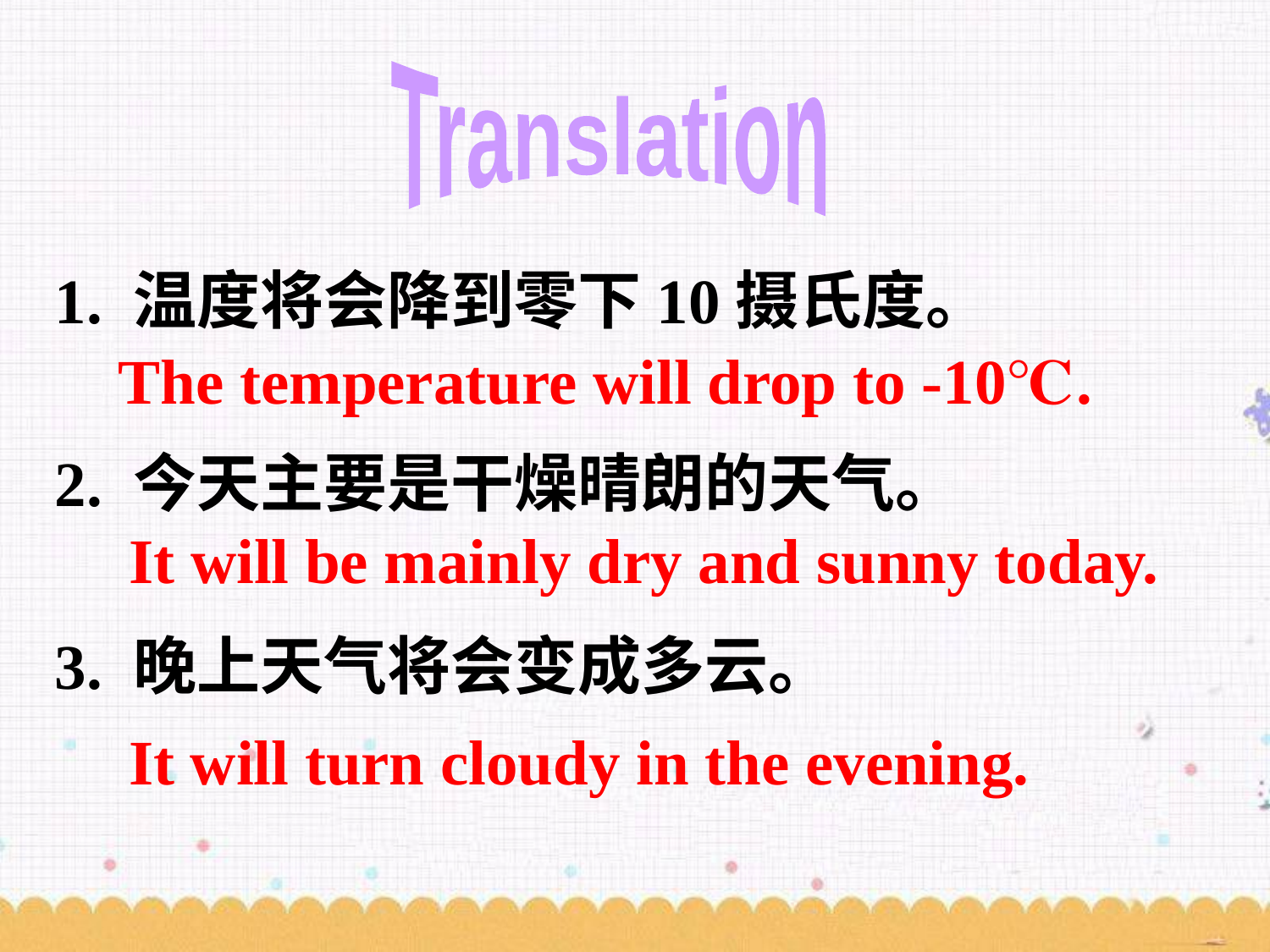

Translation
1. 温度将会降到零下10摄氏度。

2. 今天主要是干燥晴朗的天气。

3. 晚上天气将会变成多云。
The temperature will drop to -10℃.
It will be mainly dry and sunny today.
It will turn cloudy in the evening.